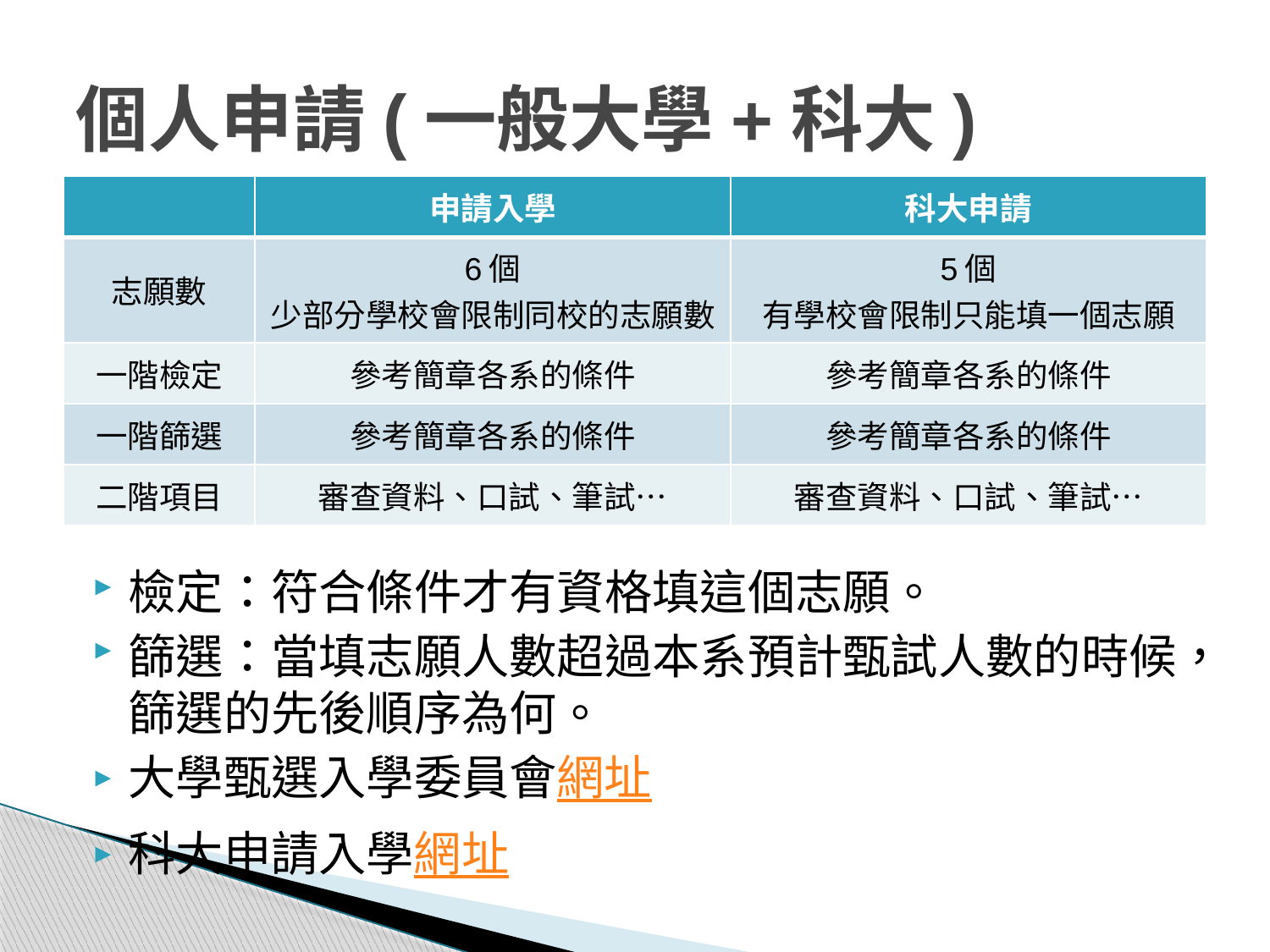

# 個人申請(一般大學+科大)
|  | 申請入學 | 科大申請 |
| --- | --- | --- |
| 志願數 | 6個 少部分學校會限制同校的志願數 | 5個 有學校會限制只能填一個志願 |
| 一階檢定 | 參考簡章各系的條件 | 參考簡章各系的條件 |
| 一階篩選 | 參考簡章各系的條件 | 參考簡章各系的條件 |
| 二階項目 | 審查資料、口試、筆試… | 審查資料、口試、筆試… |
檢定：符合條件才有資格填這個志願。
篩選：當填志願人數超過本系預計甄試人數的時候，篩選的先後順序為何。
大學甄選入學委員會網址
科大申請入學網址